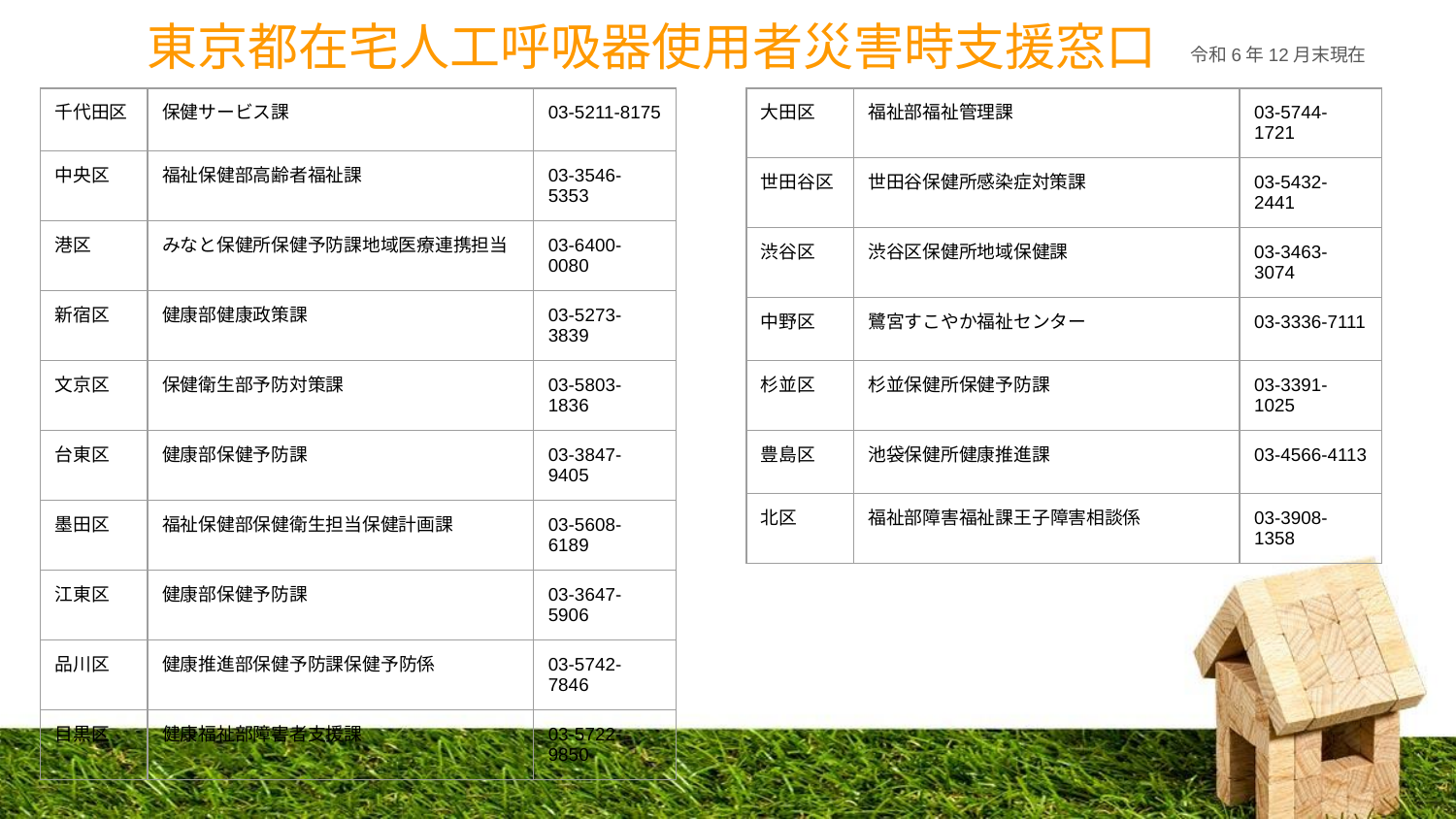

# 東京都在宅人工呼吸器使用者災害時支援窓口
令和6年12月末現在
| 千代田区 | 保健サービス課 | 03-5211-8175 |
| --- | --- | --- |
| 中央区 | 福祉保健部高齢者福祉課 | 03-3546-5353 |
| 港区 | みなと保健所保健予防課地域医療連携担当 | 03-6400-0080 |
| 新宿区 | 健康部健康政策課 | 03-5273-3839 |
| 文京区 | 保健衛生部予防対策課 | 03-5803-1836 |
| 台東区 | 健康部保健予防課 | 03-3847-9405 |
| 墨田区 | 福祉保健部保健衛生担当保健計画課 | 03-5608-6189 |
| 江東区 | 健康部保健予防課 | 03-3647-5906 |
| 品川区 | 健康推進部保健予防課保健予防係 | 03-5742-7846 |
| 目黒区 | 健康福祉部障害者支援課 | 03-5722-9850 |
| 大田区 | 福祉部福祉管理課 | 03-5744-1721 |
| --- | --- | --- |
| 世田谷区 | 世田谷保健所感染症対策課 | 03-5432-2441 |
| 渋谷区 | 渋谷区保健所地域保健課 | 03-3463-3074 |
| 中野区 | 鷺宮すこやか福祉センター | 03-3336-7111 |
| 杉並区 | 杉並保健所保健予防課 | 03-3391-1025 |
| 豊島区 | 池袋保健所健康推進課 | 03-4566-4113 |
| 北区 | 福祉部障害福祉課王子障害相談係 | 03-3908-1358 |